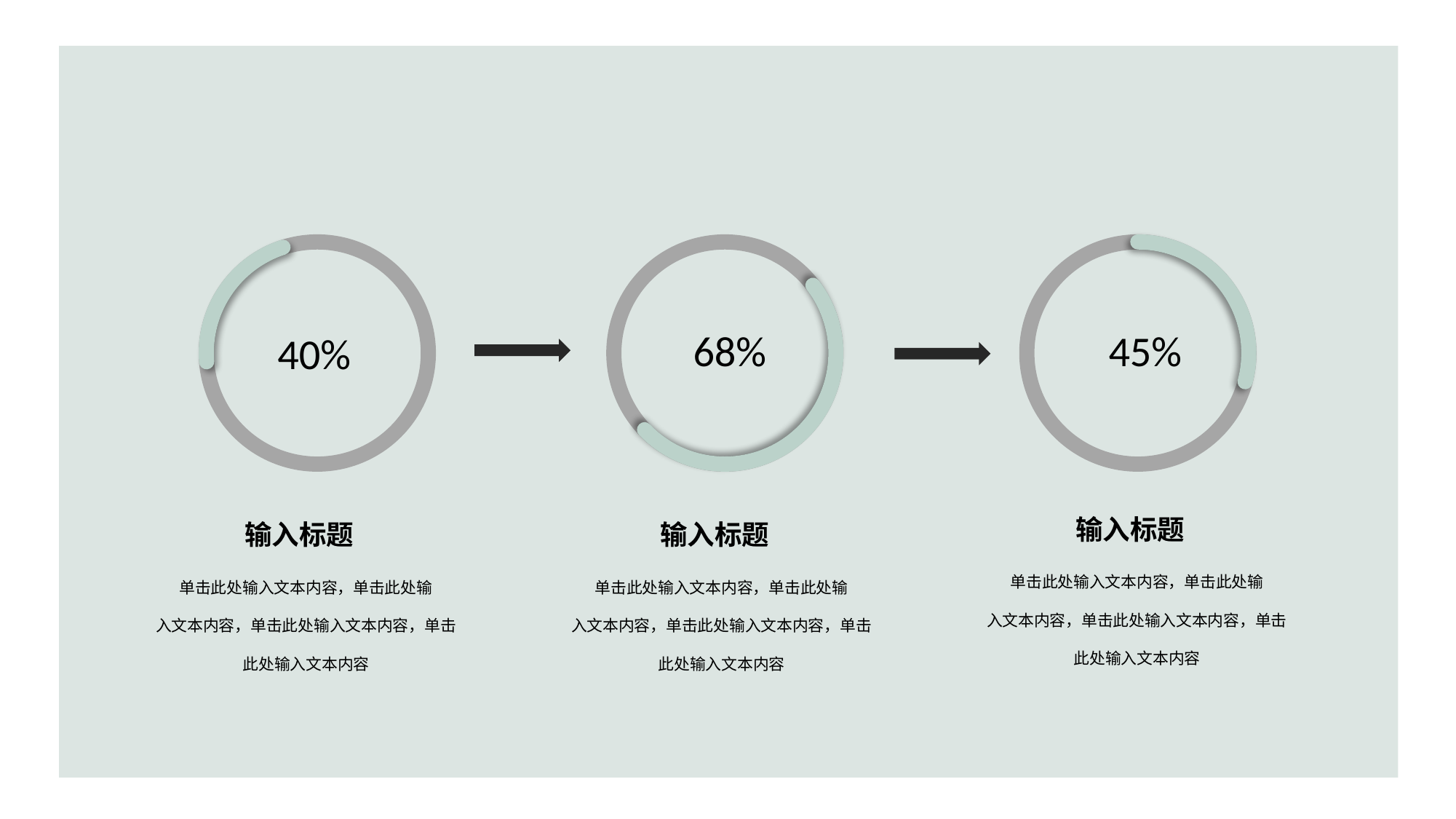

68%
45%
40%

输入标题
单击此处输入文本内容，单击此处输
入文本内容，单击此处输入文本内容，单击此处输入文本内容
输入标题
单击此处输入文本内容，单击此处输
入文本内容，单击此处输入文本内容，单击此处输入文本内容
输入标题
单击此处输入文本内容，单击此处输
入文本内容，单击此处输入文本内容，单击此处输入文本内容